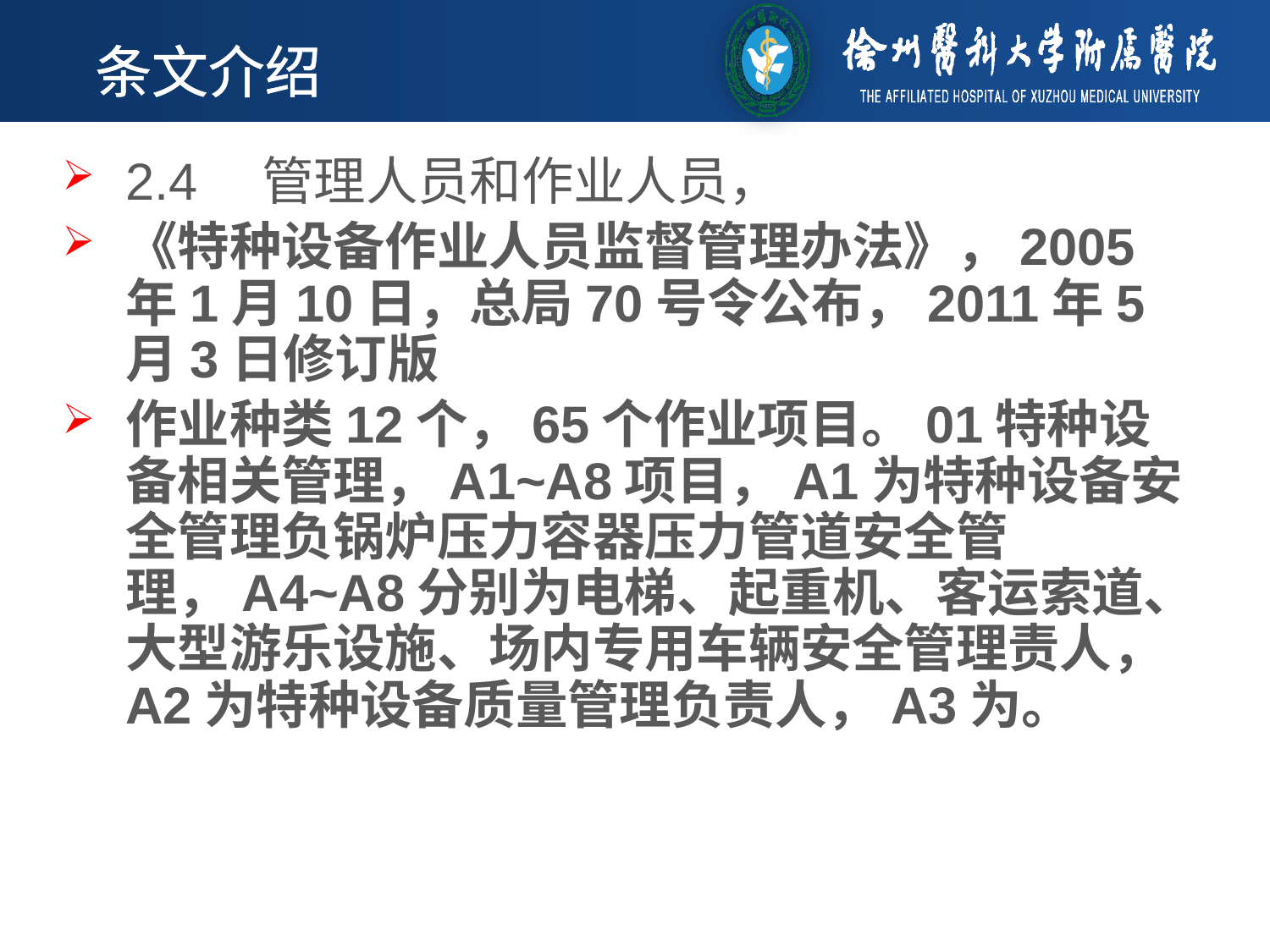

条文介绍

2.4　管理人员和作业人员，
《特种设备作业人员监督管理办法》，2005年1月10日，总局70号令公布，2011年5月3日修订版
作业种类12个，65个作业项目。01特种设备相关管理，A1~A8项目，A1为特种设备安全管理负锅炉压力容器压力管道安全管理，A4~A8分别为电梯、起重机、客运索道、大型游乐设施、场内专用车辆安全管理责人，A2为特种设备质量管理负责人，A3为。